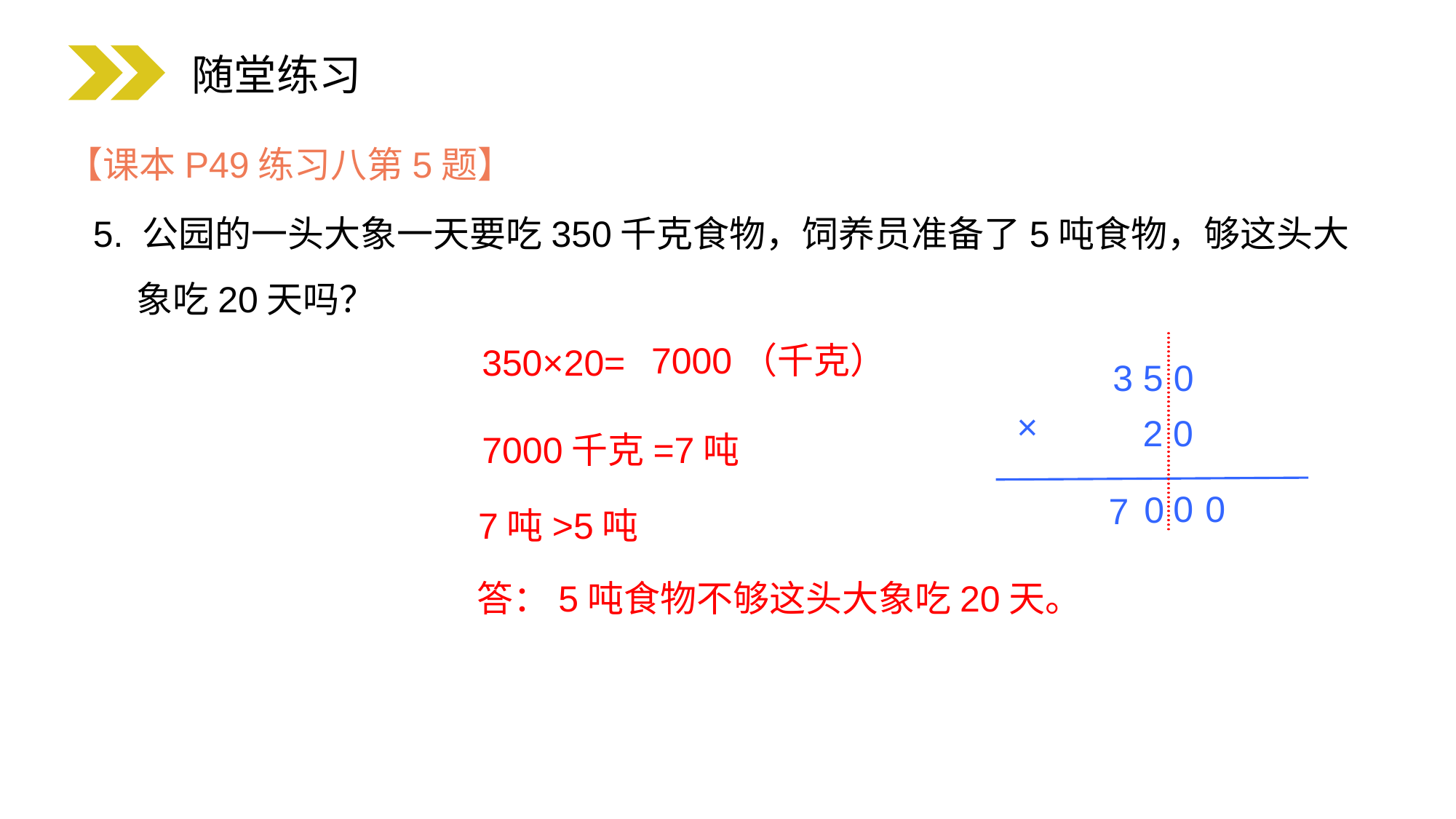

随堂练习
【课本P49练习八第5题】
5. 公园的一头大象一天要吃350千克食物，饲养员准备了5吨食物，够这头大象吃20天吗？
7000（千克）
350×20=
3 5 0
×
2 0

7000千克=7吨
 0
 0
 0
 7
7吨>5吨
答：5吨食物不够这头大象吃20天。